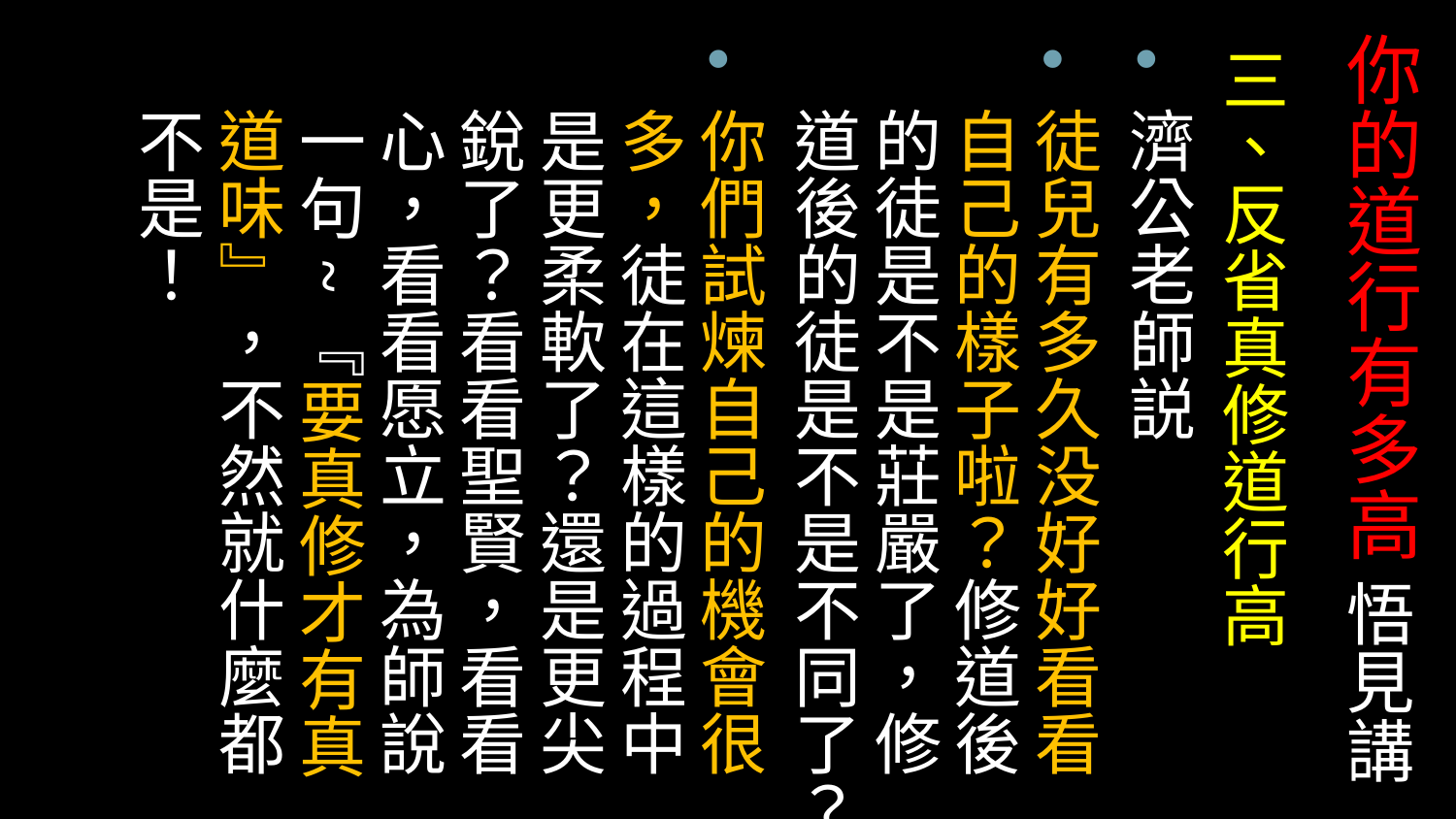

# 你的道行有多高 悟見講
三、反省真修道行高
濟公老師説
徒兒有多久没好好看看自己的樣子啦？修道後的徒是不是莊嚴了，修道後的徒是不是不同了？
你們試煉自己的機會很多，徒在這樣的過程中是更柔軟了？還是更尖銳了？看看聖賢，看看心，看看愿立，為師說一句~『要真修才有真道味』，不然就什麼都不是！